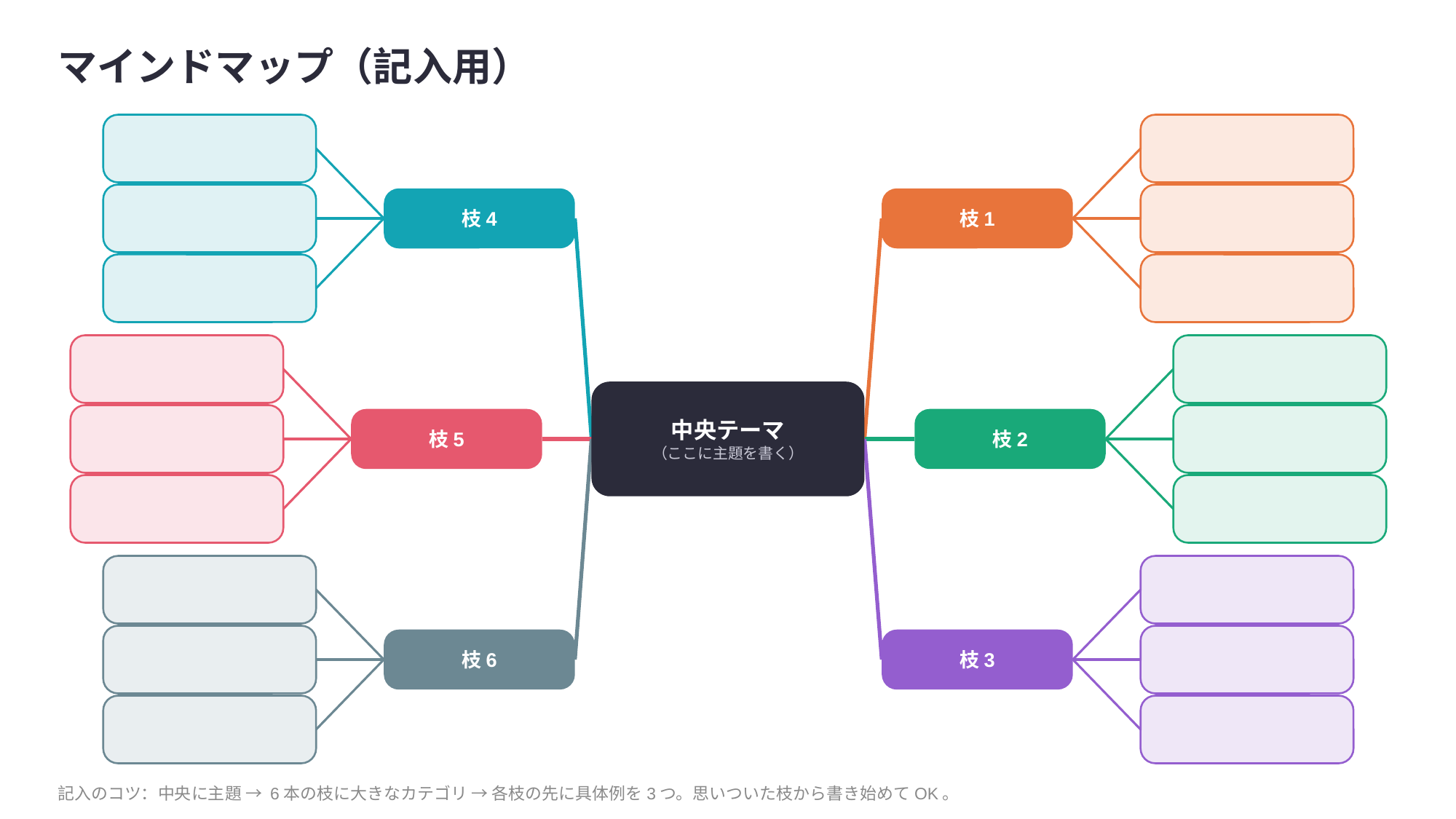

マインドマップ（記入用）

枝4
枝1

中央テーマ
（ここに主題を書く）

枝5
枝2

枝6
枝3

記入のコツ：中央に主題 → 6本の枝に大きなカテゴリ → 各枝の先に具体例を3つ。思いついた枝から書き始めてOK。